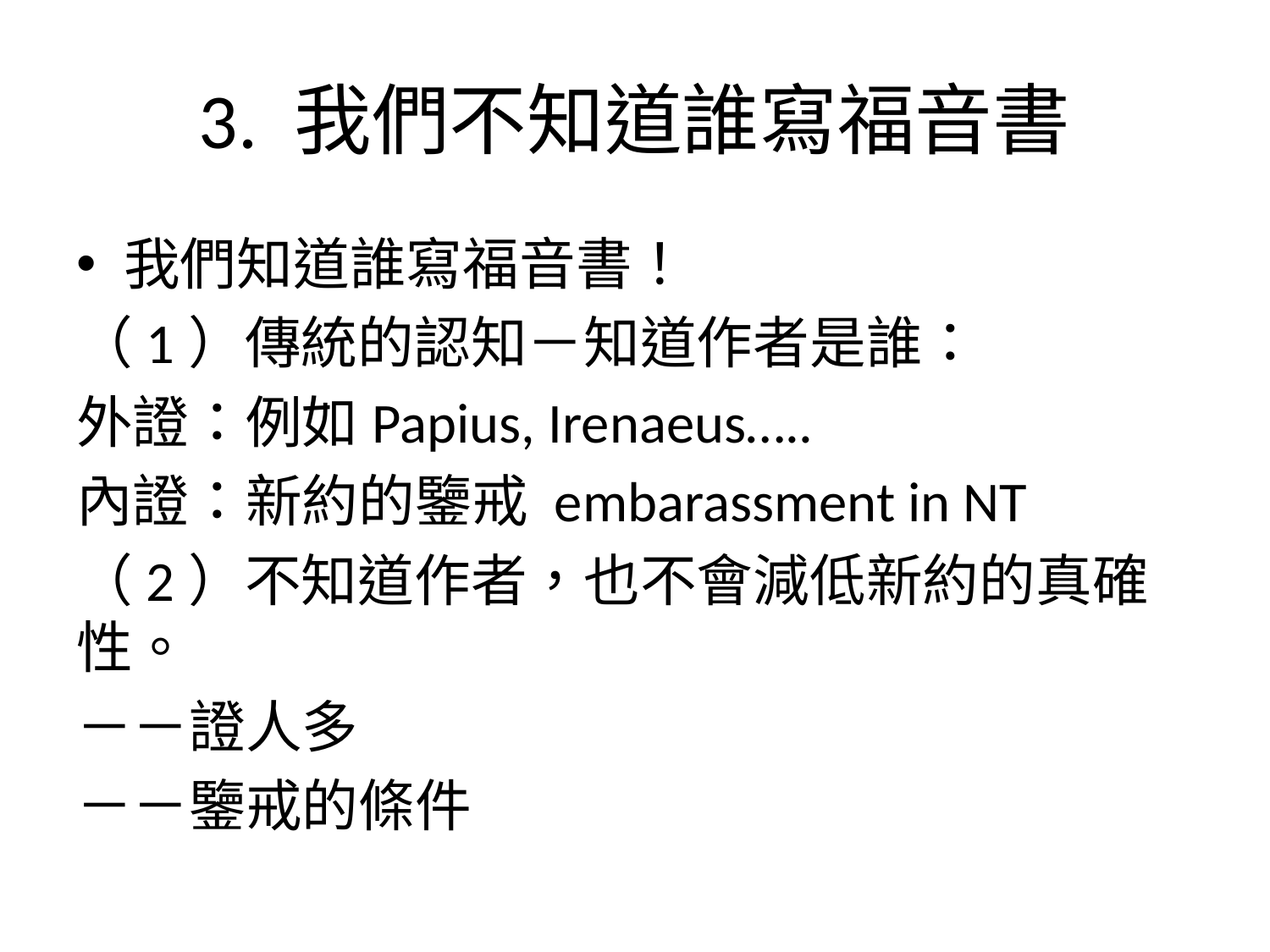

# 3. 我們不知道誰寫福音書
我們知道誰寫福音書！
（1）傳統的認知－知道作者是誰：
外證：例如Papius, Irenaeus…..
內證：新約的鑒戒 embarassment in NT
（2）不知道作者，也不會減低新約的真確性。
－－證人多
－－鑒戒的條件